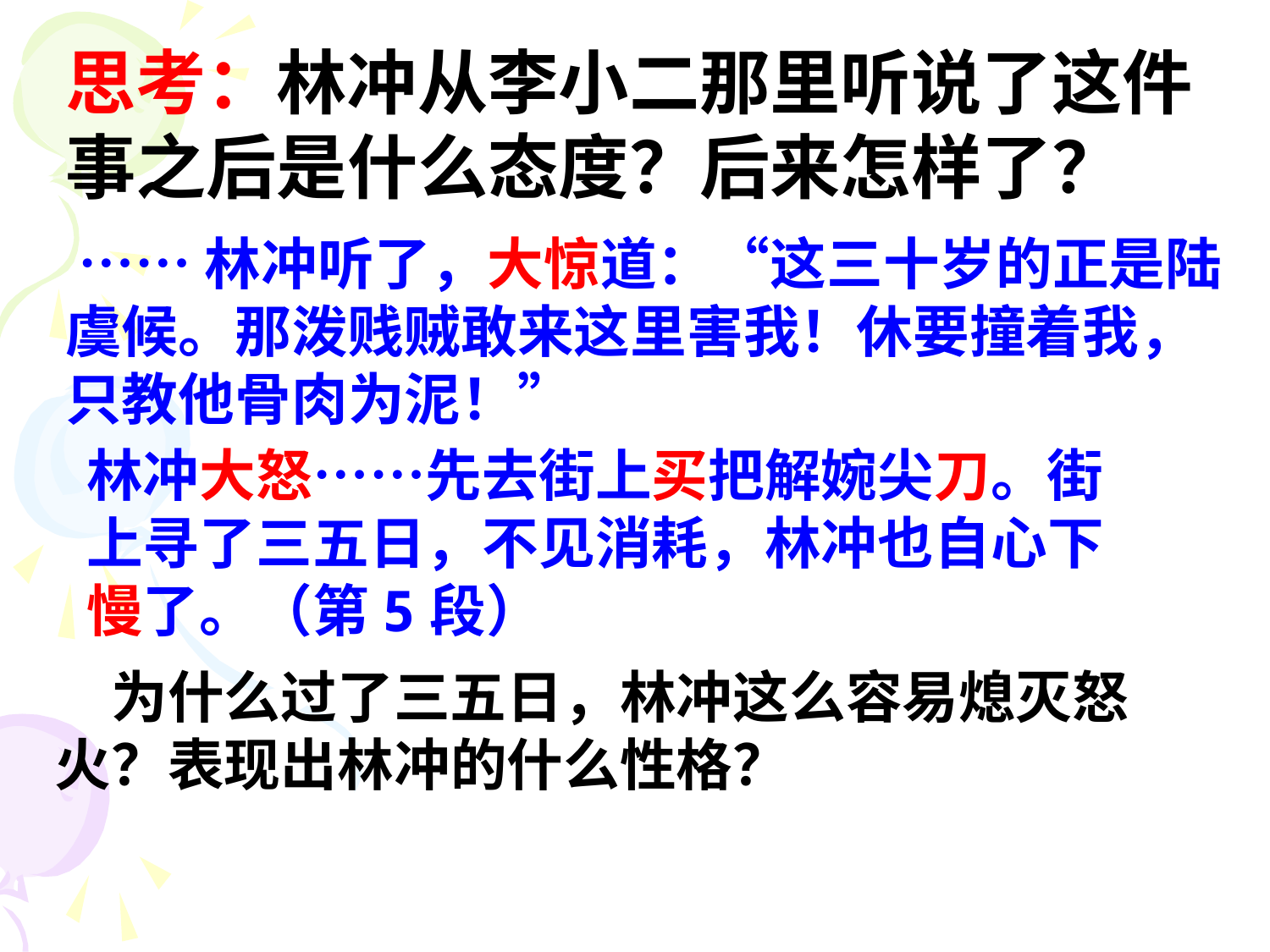

思考：林冲从李小二那里听说了这件事之后是什么态度？后来怎样了？
 ……林冲听了，大惊道：“这三十岁的正是陆虞候。那泼贱贼敢来这里害我！休要撞着我，只教他骨肉为泥！”
林冲大怒……先去街上买把解婉尖刀。街上寻了三五日，不见消耗，林冲也自心下慢了。（第5段）
　为什么过了三五日，林冲这么容易熄灭怒火？表现出林冲的什么性格？